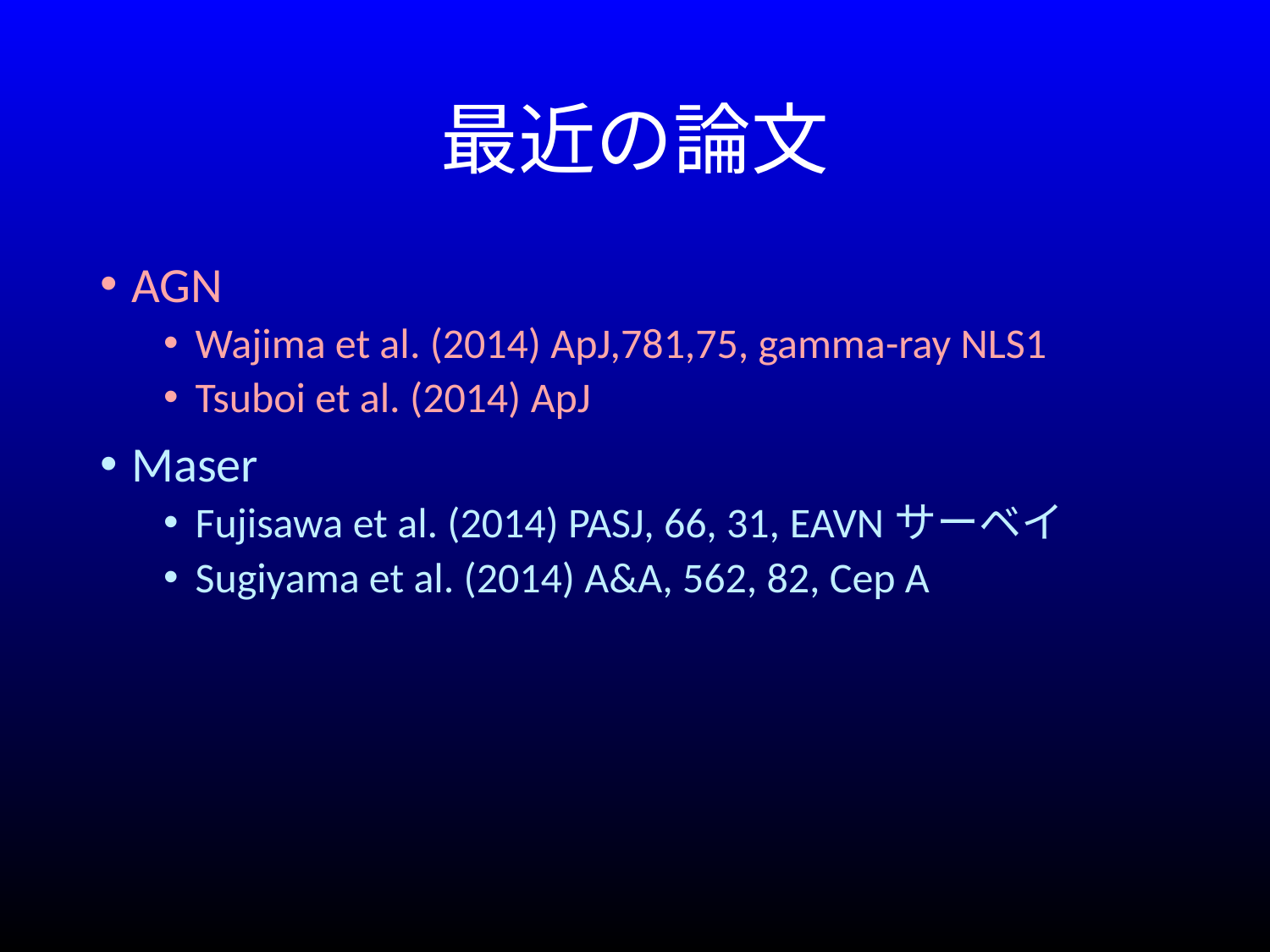

# 最近の論文
AGN
Wajima et al. (2014) ApJ,781,75, gamma-ray NLS1
Tsuboi et al. (2014) ApJ
Maser
Fujisawa et al. (2014) PASJ, 66, 31, EAVNサーベイ
Sugiyama et al. (2014) A&A, 562, 82, Cep A